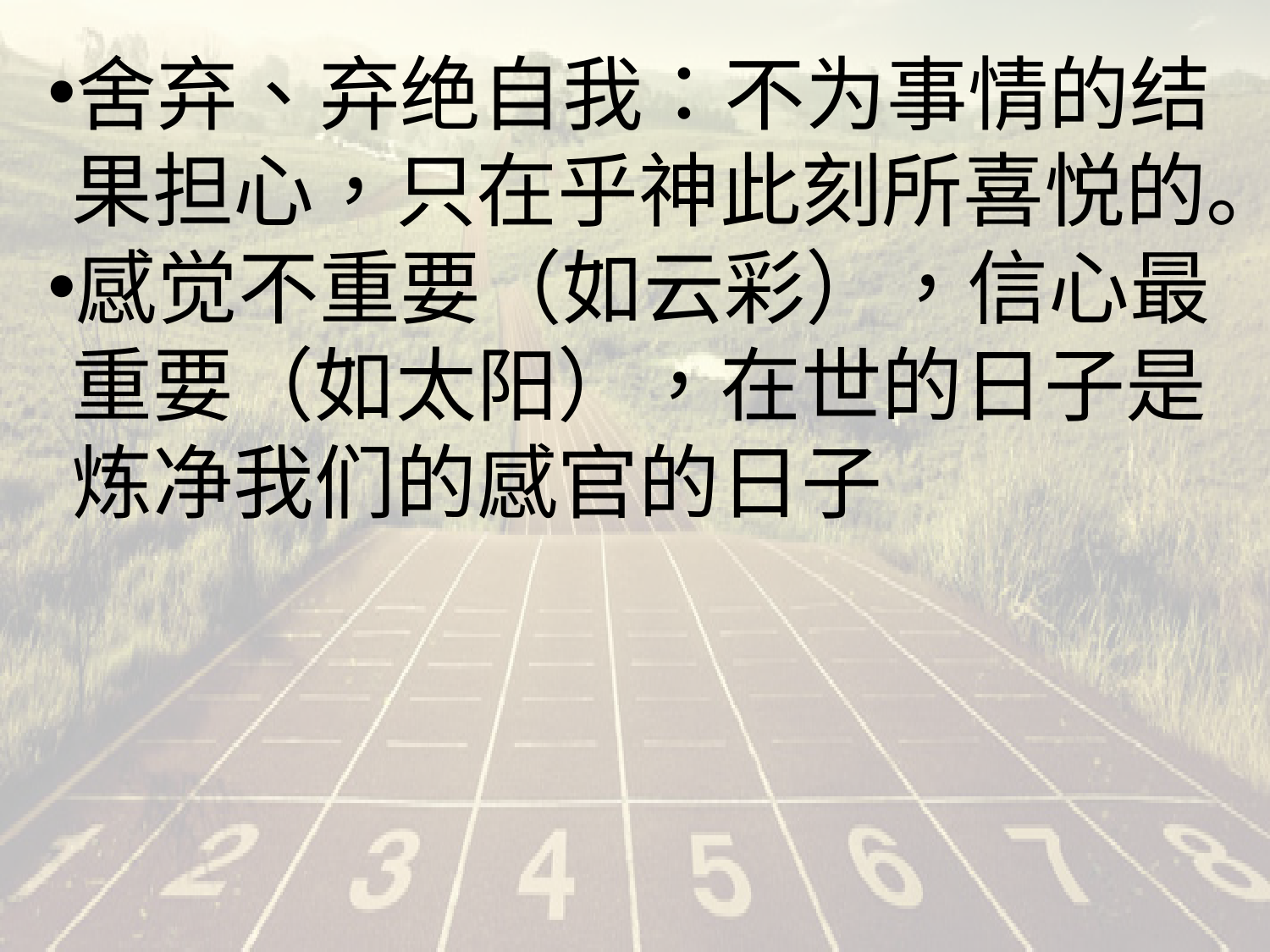

#
舍弃、弃绝自我：不为事情的结果担心，只在乎神此刻所喜悦的。
感觉不重要（如云彩），信心最重要（如太阳），在世的日子是炼净我们的感官的日子